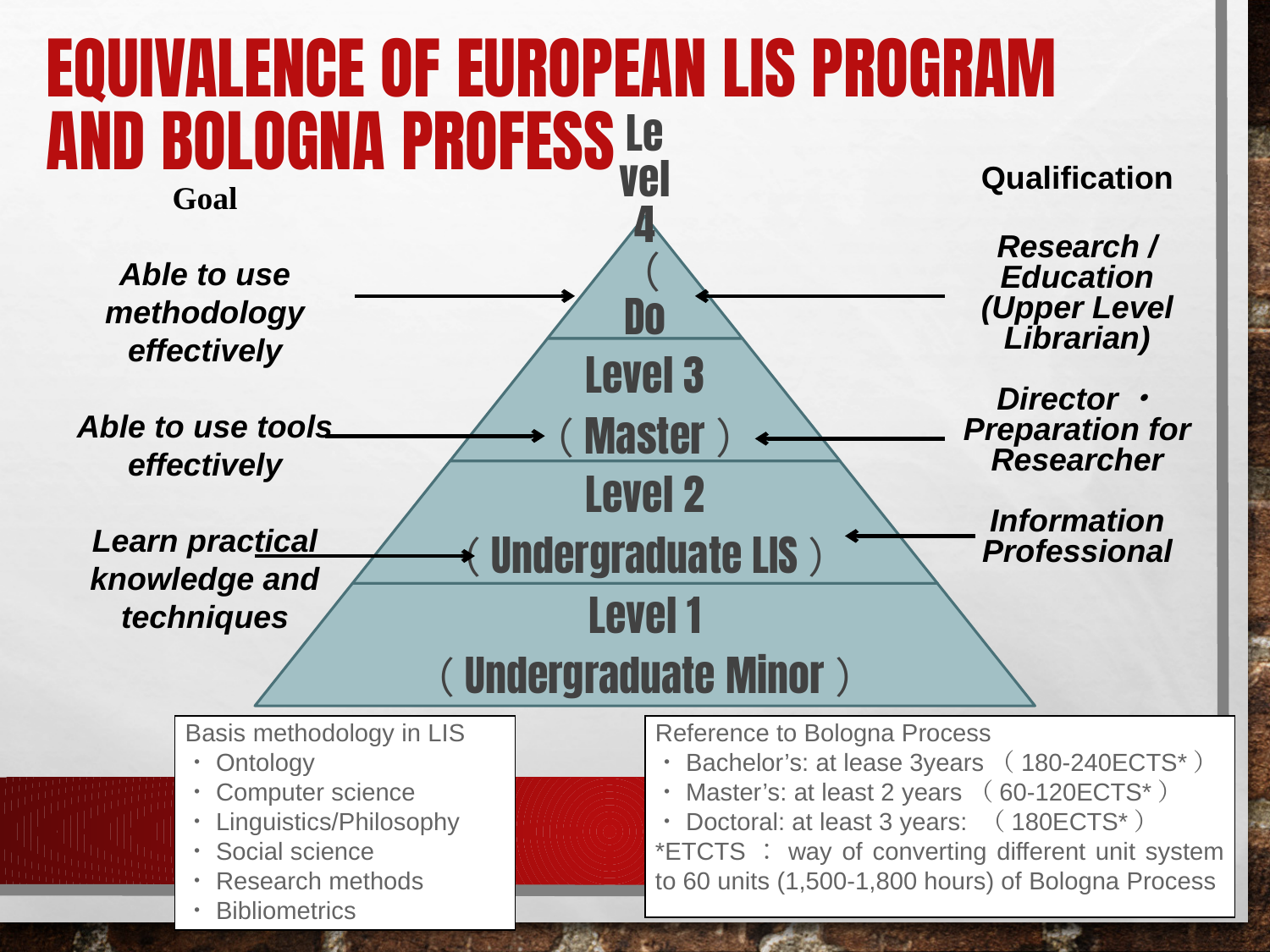

# Equivalence of European LIS program and Bologna Profess
Qualification

Research / Education
(Upper Level Librarian)

Director・
Preparation for Researcher

Information Professional
Goal

Able to use methodology effectively

Able to use tools effectively

Learn practical knowledge and techniques
Level 4
（Doctor）
Level 3
（Master）
Level 2
（Undergraduate LIS）
Level 1
（Undergraduate Minor）
Basis methodology in LIS
・Ontology
・Computer science
・Linguistics/Philosophy
・Social science
・Research methods
・Bibliometrics
Reference to Bologna Process
・Bachelor’s: at lease 3years（180-240ECTS*）
・Master’s: at least 2 years（60-120ECTS*）
・Doctoral: at least 3 years: （180ECTS*）
*ETCTS：way of converting different unit system to 60 units (1,500-1,800 hours) of Bologna Process